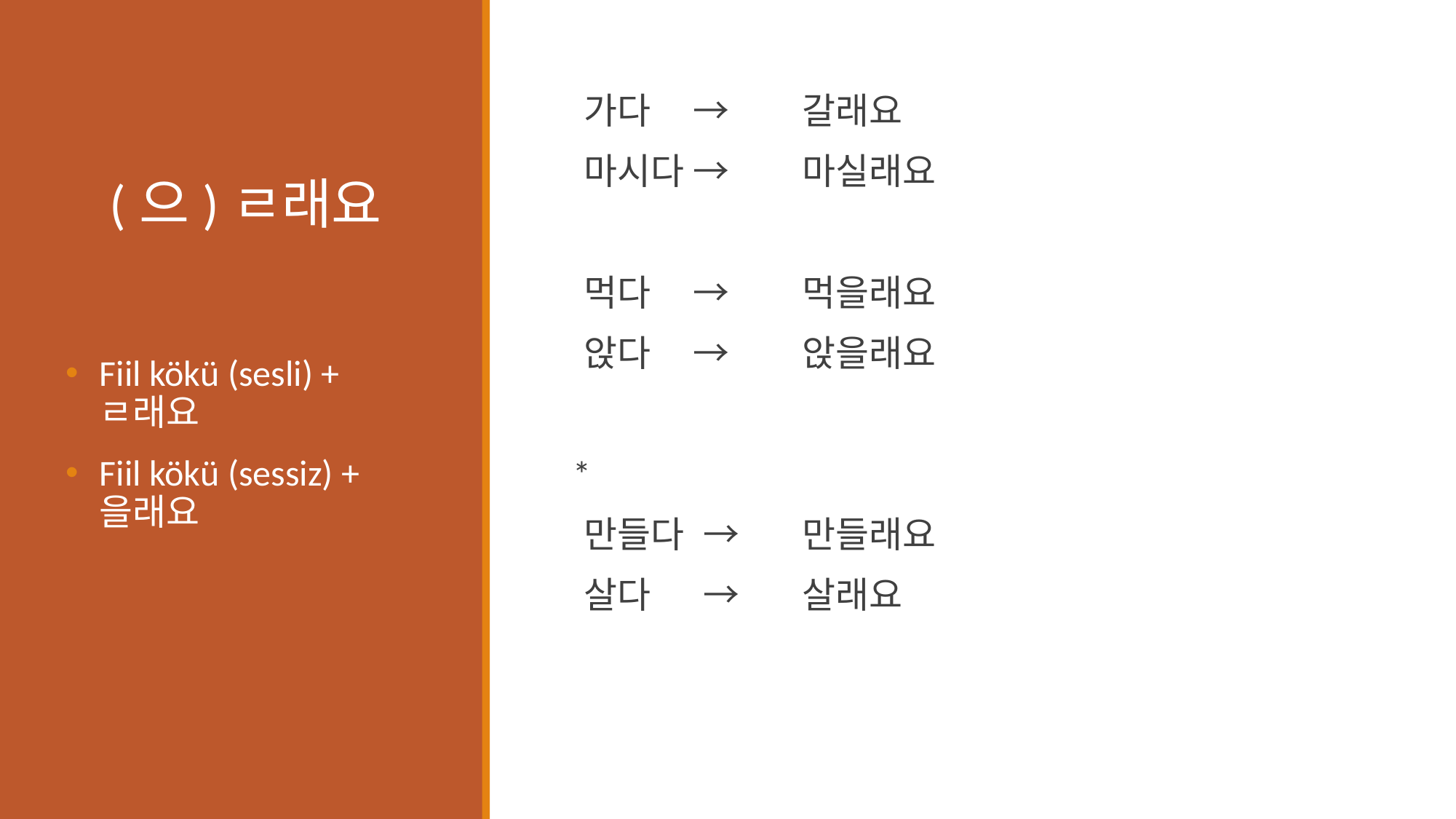

# (으)ㄹ래요
가다	→	갈래요
마시다	→	마실래요

먹다	→	먹을래요
앉다	→	앉을래요

*
만들다	 →	만들래요
살다	 →	살래요

Fiil kökü (sesli) + ㄹ래요
Fiil kökü (sessiz) + 을래요